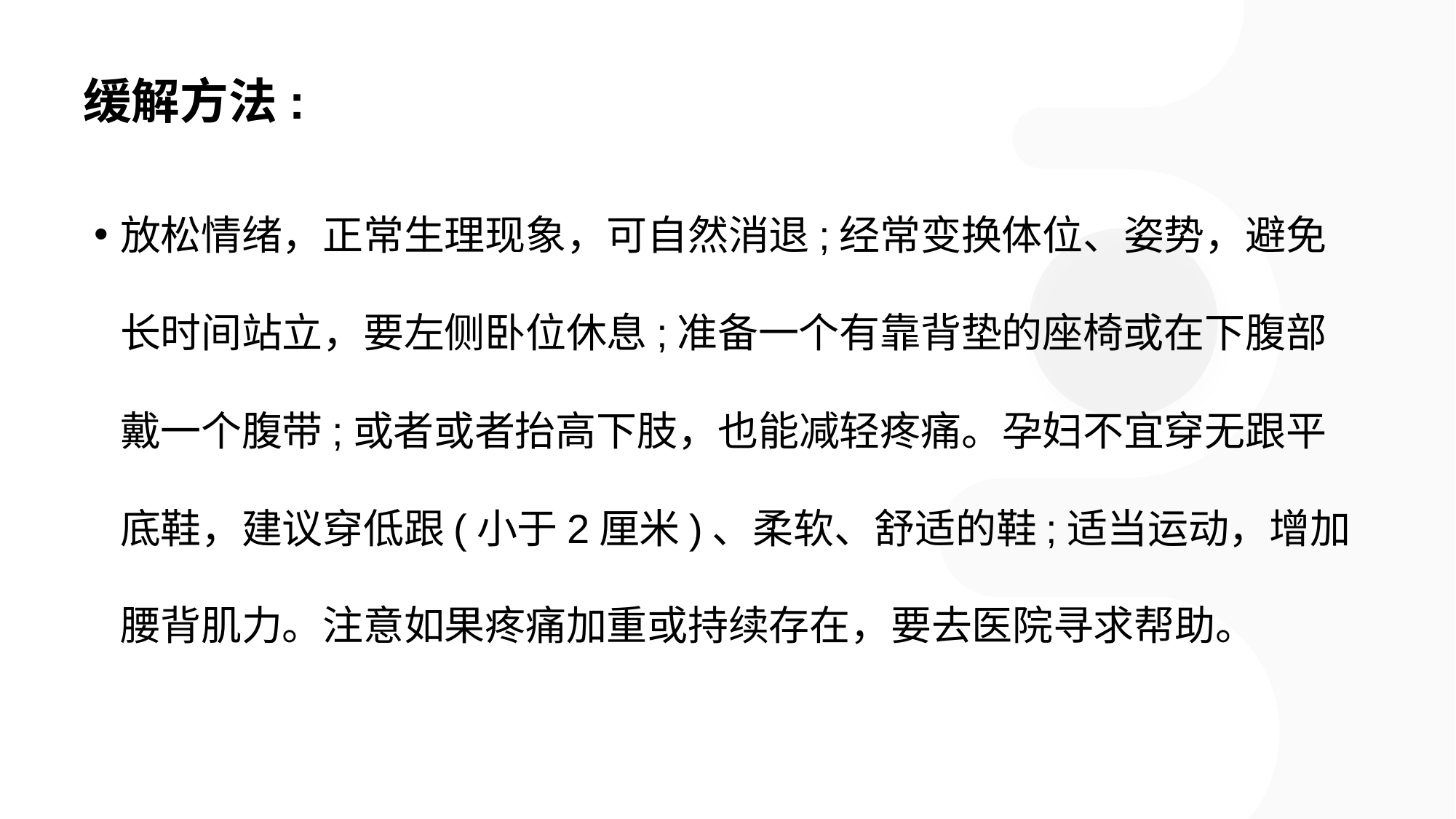

# 缓解方法:
放松情绪，正常生理现象，可自然消退;经常变换体位、姿势，避免长时间站立，要左侧卧位休息;准备一个有靠背垫的座椅或在下腹部戴一个腹带;或者或者抬高下肢，也能减轻疼痛。孕妇不宜穿无跟平底鞋，建议穿低跟(小于2厘米)、柔软、舒适的鞋;适当运动，增加腰背肌力。注意如果疼痛加重或持续存在，要去医院寻求帮助。